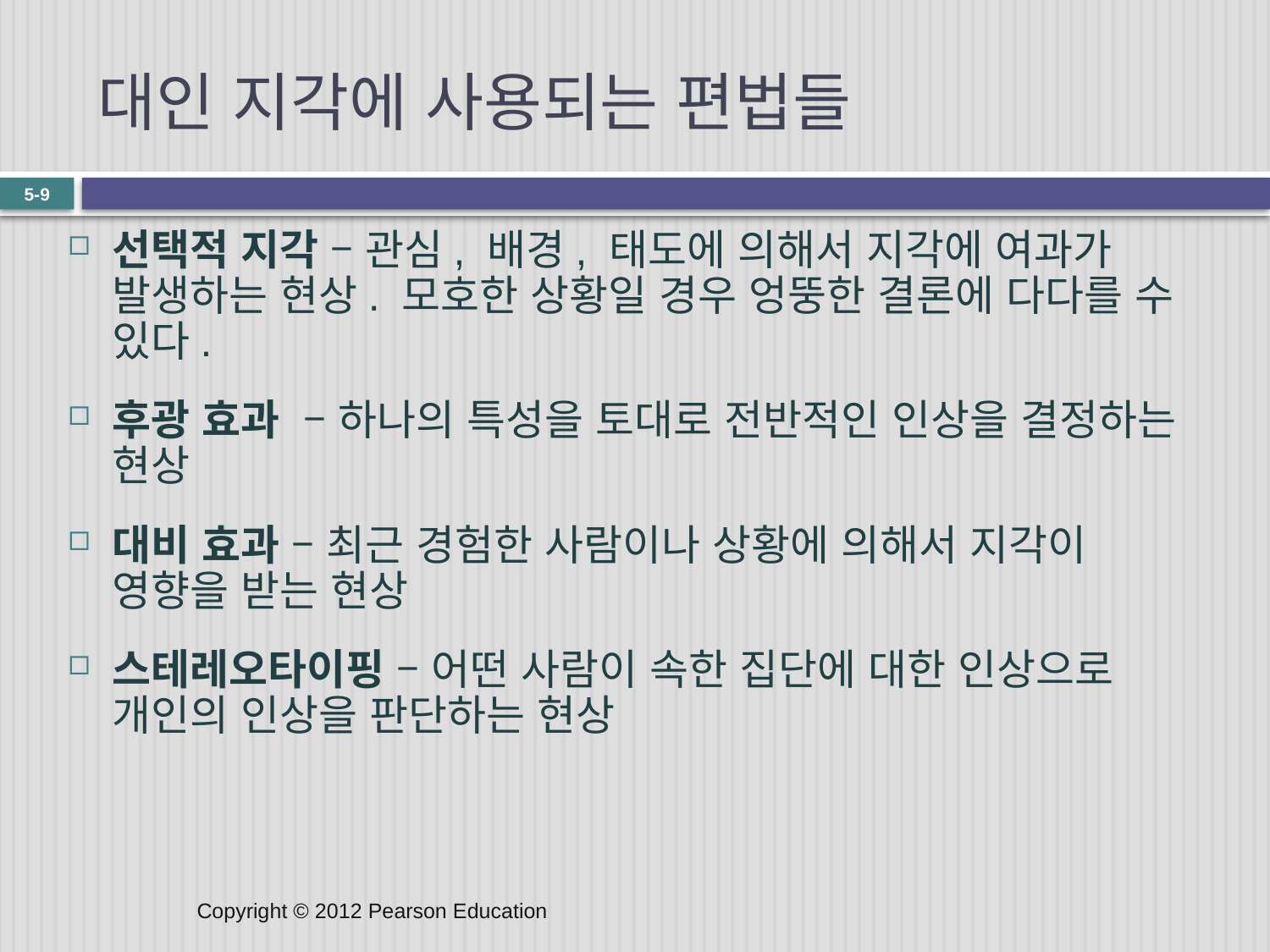

# 대인 지각에 사용되는 편법들
5-9
선택적 지각 – 관심, 배경, 태도에 의해서 지각에 여과가 발생하는 현상. 모호한 상황일 경우 엉뚱한 결론에 다다를 수 있다.
후광 효과  – 하나의 특성을 토대로 전반적인 인상을 결정하는 현상
대비 효과 – 최근 경험한 사람이나 상황에 의해서 지각이 영향을 받는 현상
스테레오타이핑 – 어떤 사람이 속한 집단에 대한 인상으로 개인의 인상을 판단하는 현상